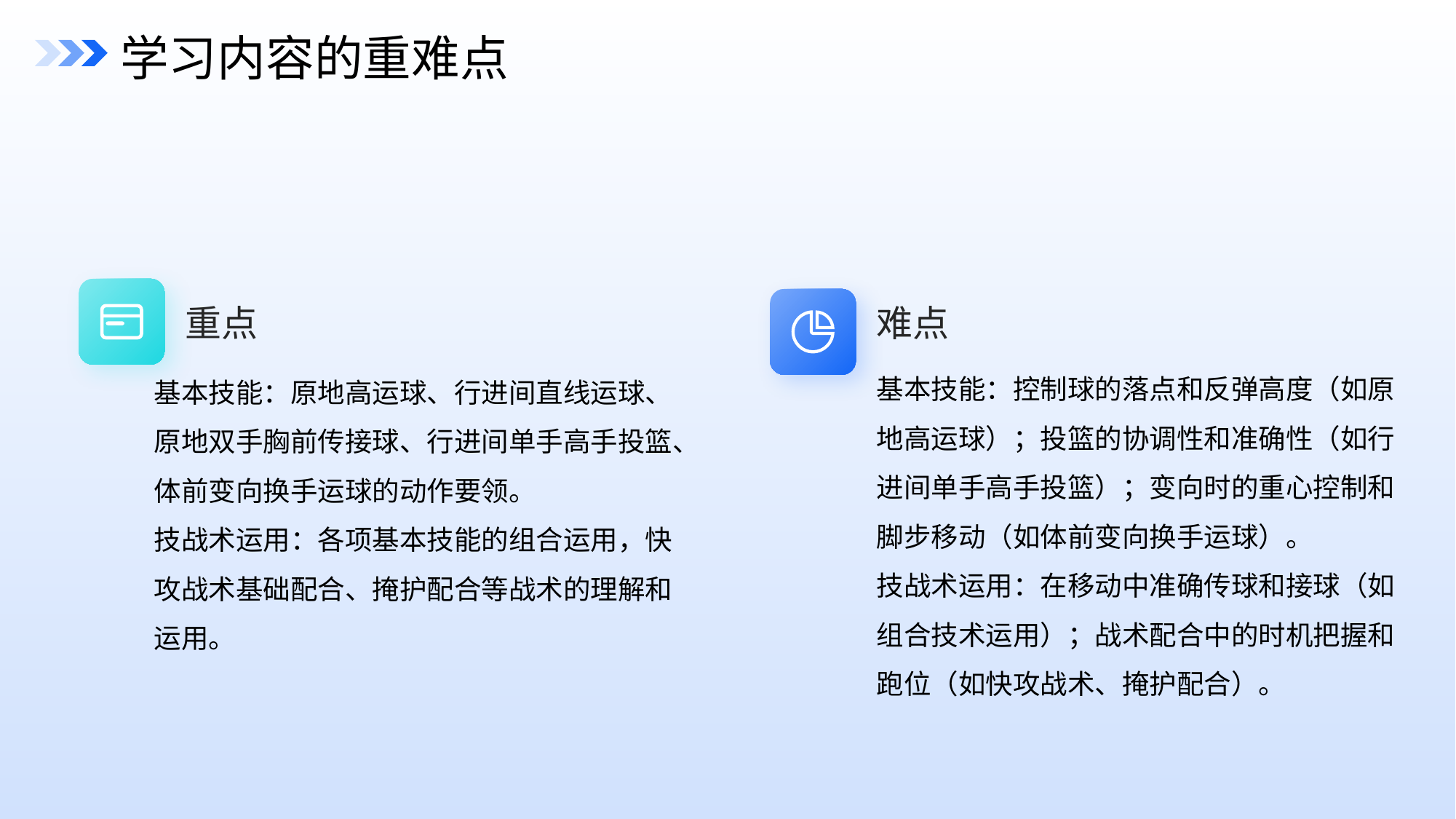

学习内容的重难点

重点
难点

基本技能：控制球的落点和反弹高度（如原地高运球）；投篮的协调性和准确性（如行进间单手高手投篮）；变向时的重心控制和脚步移动（如体前变向换手运球）。​
技战术运用：在移动中准确传球和接球（如组合技术运用）；战术配合中的时机把握和跑位（如快攻战术、掩护配合）。
基本技能：原地高运球、行进间直线运球、原地双手胸前传接球、行进间单手高手投篮、体前变向换手运球的动作要领。​
技战术运用：各项基本技能的组合运用，快攻战术基础配合、掩护配合等战术的理解和运用。